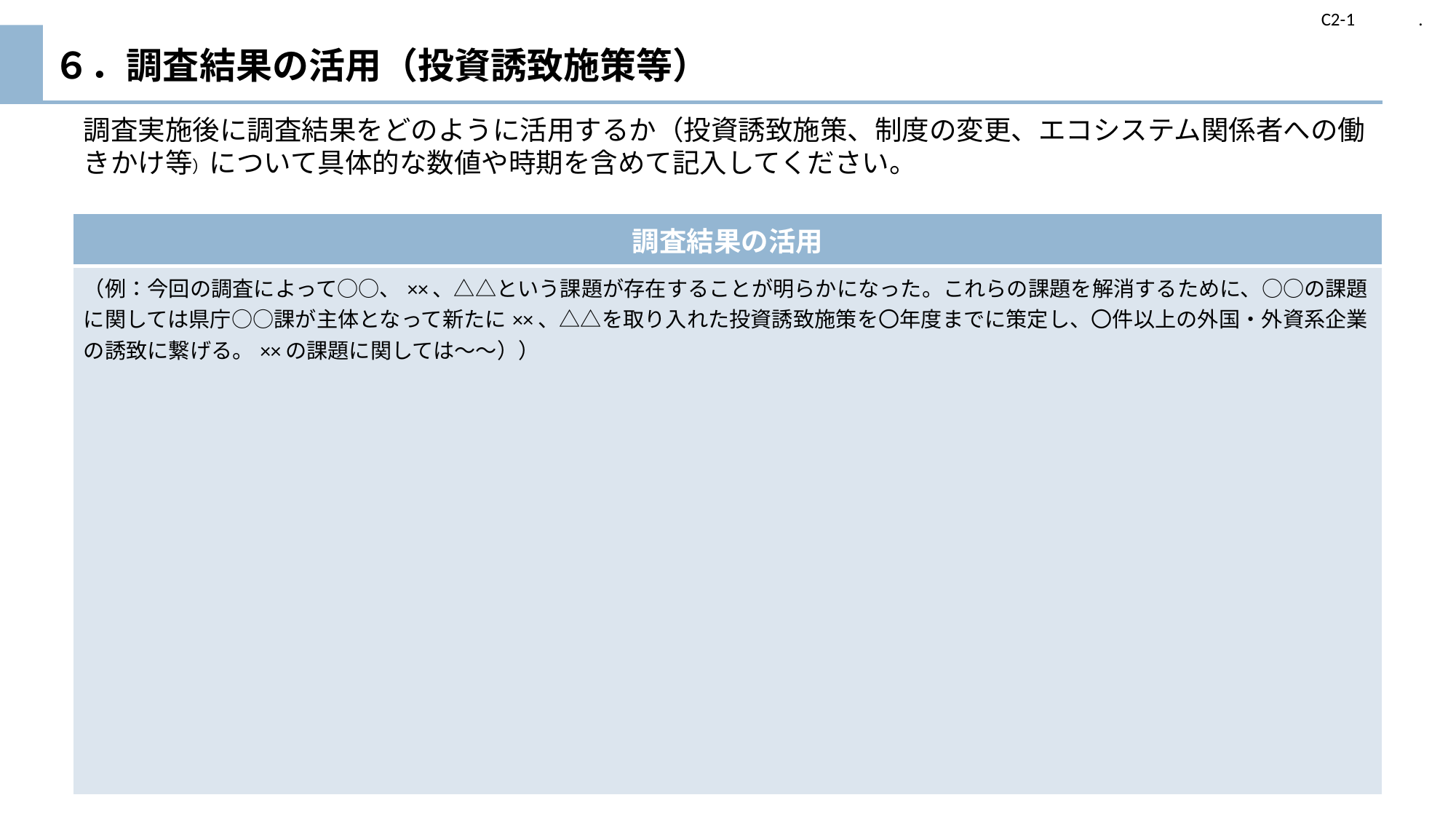

# ６．調査結果の活用（投資誘致施策等）
調査実施後に調査結果をどのように活用するか（投資誘致施策、制度の変更、エコシステム関係者への働きかけ等）について具体的な数値や時期を含めて記入してください。

| 調査結果の活用 |
| --- |
| （例：今回の調査によって○○、××、△△という課題が存在することが明らかになった。これらの課題を解消するために、○○の課題に関しては県庁○○課が主体となって新たに××、△△を取り入れた投資誘致施策を〇年度までに策定し、〇件以上の外国・外資系企業の誘致に繋げる。××の課題に関しては～～）） |
14